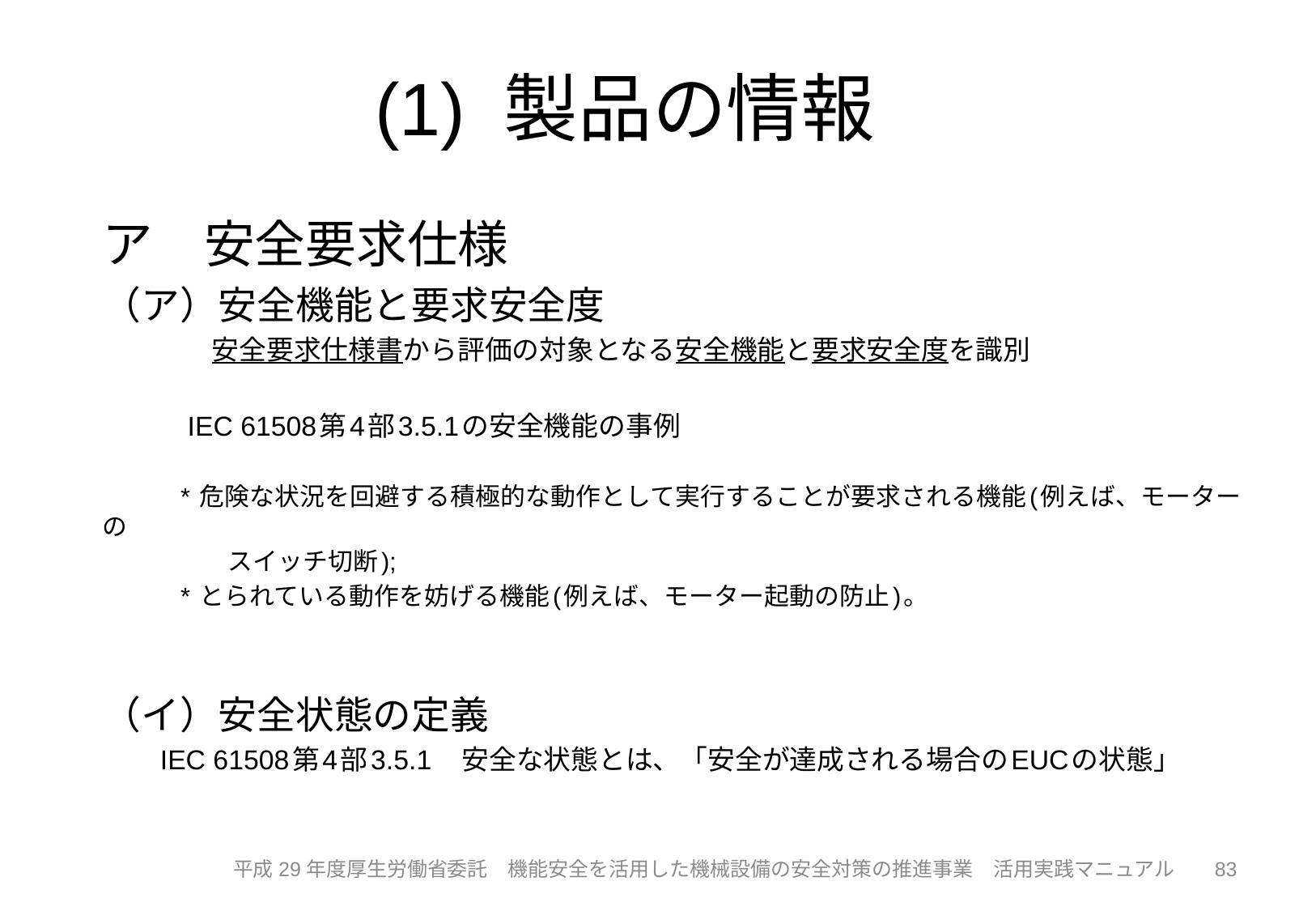

# (1) 製品の情報
ア　安全要求仕様
（ア）安全機能と要求安全度
　　　　安全要求仕様書から評価の対象となる安全機能と要求安全度を識別

　　　IEC 61508第4部3.5.1の安全機能の事例

　　　* 危険な状況を回避する積極的な動作として実行することが要求される機能(例えば、モーターの
　　　　　スイッチ切断);
　　　* とられている動作を妨げる機能(例えば、モーター起動の防止)。

（イ）安全状態の定義
　　IEC 61508第4部3.5.1　安全な状態とは、「安全が達成される場合のEUCの状態」

83
平成29年度厚生労働省委託　機能安全を活用した機械設備の安全対策の推進事業　活用実践マニュアル